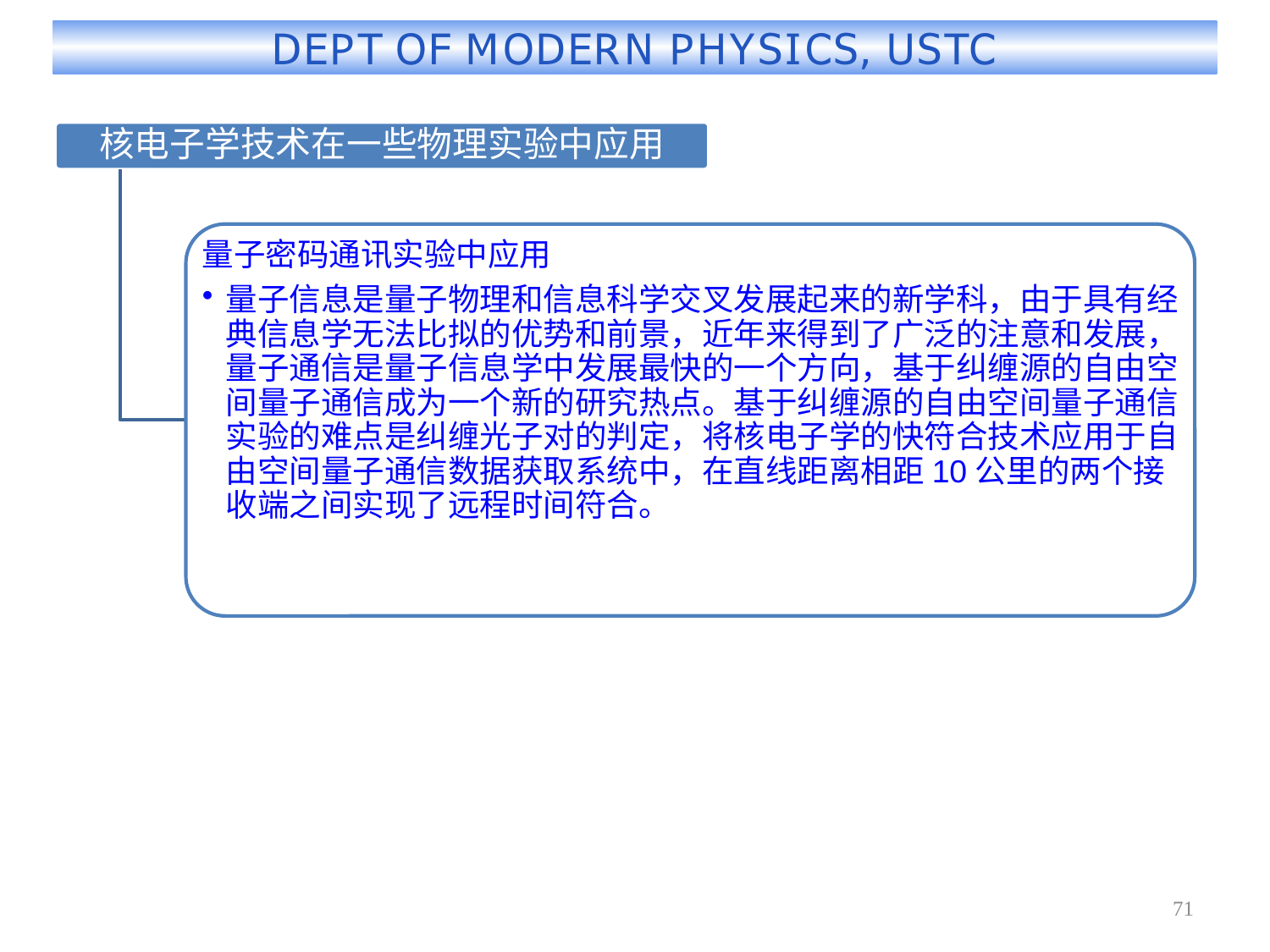

# 核电子学技术在一些物理实验中应用
核电子学技术在一些物理实验中应用
量子密码通讯实验中应用
量子信息是量子物理和信息科学交叉发展起来的新学科，由于具有经典信息学无法比拟的优势和前景，近年来得到了广泛的注意和发展，量子通信是量子信息学中发展最快的一个方向，基于纠缠源的自由空间量子通信成为一个新的研究热点。基于纠缠源的自由空间量子通信实验的难点是纠缠光子对的判定，将核电子学的快符合技术应用于自由空间量子通信数据获取系统中，在直线距离相距10公里的两个接收端之间实现了远程时间符合。
71